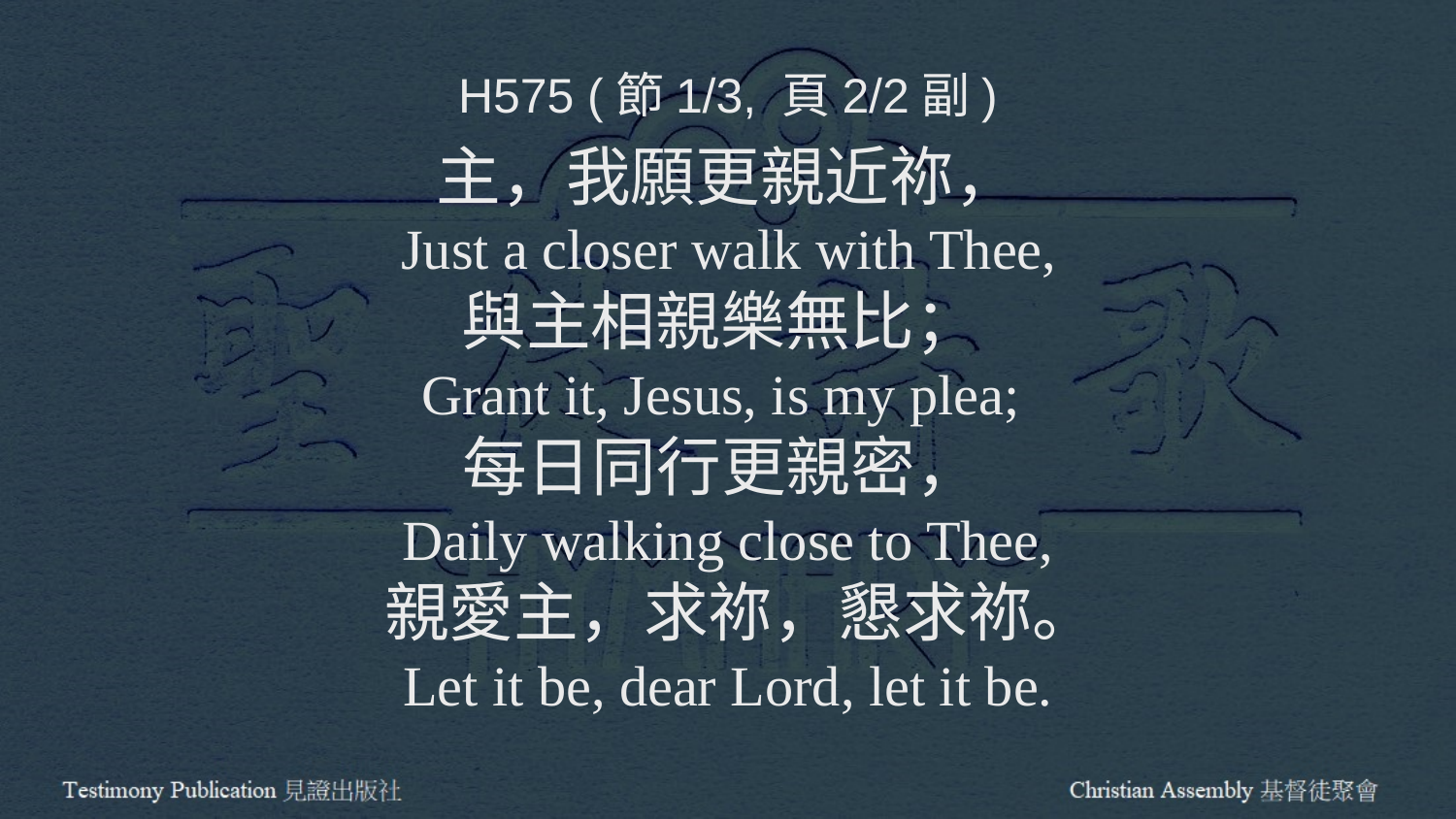

H575 (節1/3, 頁2/2副)
主，我願更親近祢，
 Just a closer walk with Thee,
與主相親樂無比；
Grant it, Jesus, is my plea;
每日同行更親密，
Daily walking close to Thee,
 親愛主，求祢，懇求祢。
Let it be, dear Lord, let it be.